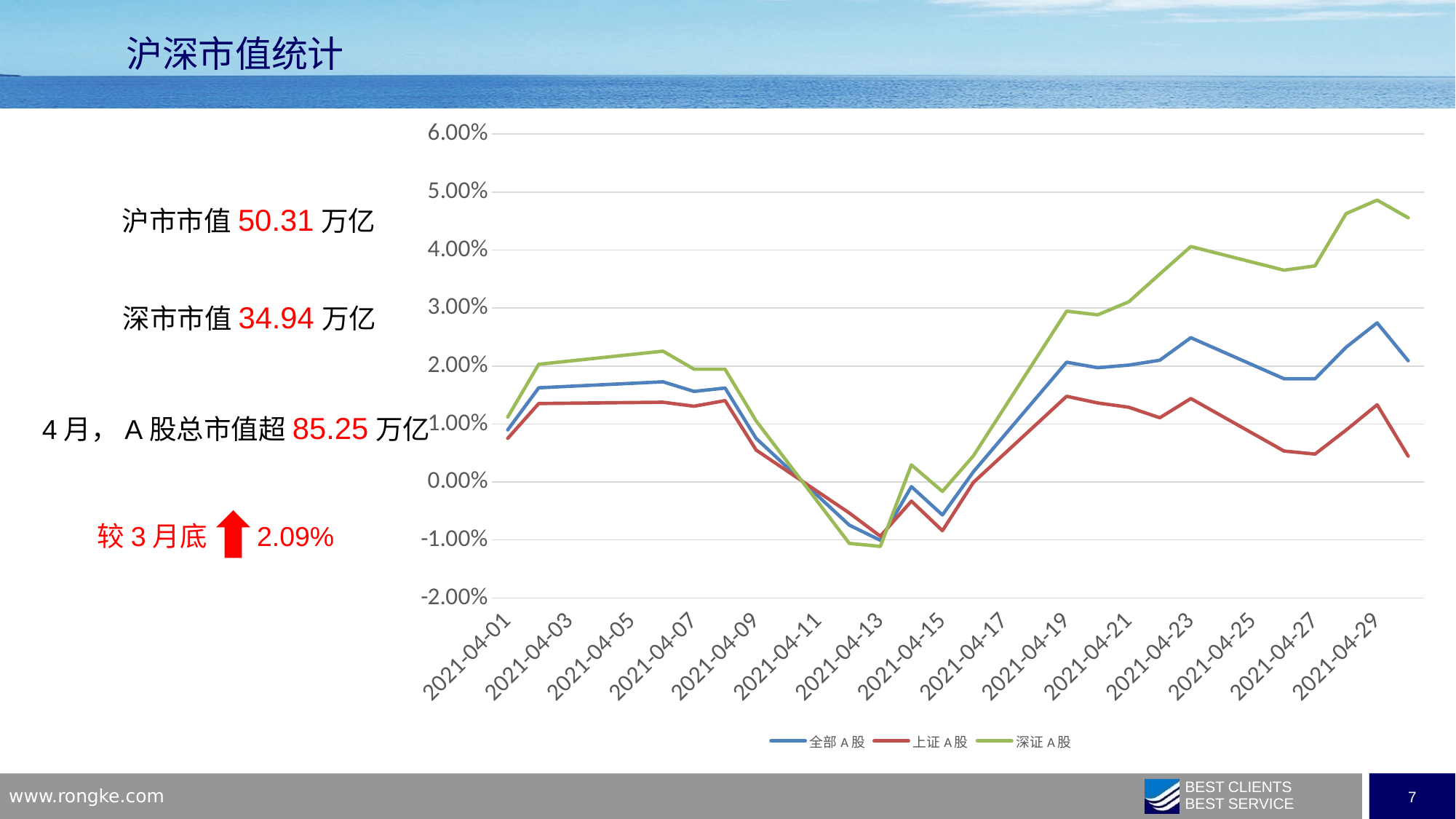

沪深市值统计

### Chart

| Category | 全部A股 | 上证A股 | 深证A股 |
|---|---|---|---|
| 44287 | 0.008990833923863795 | 0.0075198001796874525 | 0.01119540927785434 |
| 44288 | 0.016243421989017515 | 0.013534085422228115 | 0.020303788819101776 |
| 44292 | 0.01727930807322453 | 0.013754329856220604 | 0.02256204215822022 |
| 44293 | 0.01562401328051699 | 0.013068881301051993 | 0.019453280291152897 |
| 44294 | 0.016202656062938692 | 0.014036518874612769 | 0.019448953218003107 |
| 44295 | 0.007513726954260891 | 0.005500272238731396 | 0.010531205417819267 |
| 44298 | -0.007447213741986425 | -0.00534986336219212 | -0.010590423049233078 |
| 44299 | -0.010054949042363037 | -0.009354512416142047 | -0.011104663455305142 |
| 44300 | -0.0008013430070897831 | -0.0033010044472463473 | 0.0029447926788428447 |
| 44301 | -0.005691882970437656 | -0.008401442135137493 | -0.0016311825423857007 |
| 44302 | 0.0017683635270333564 | -6.775366293232388e-05 | 0.004520073826035809 |
| 44305 | 0.02065455586933629 | 0.01477698404116734 | 0.029463021375273346 |
| 44306 | 0.01970843402044009 | 0.013625373998596757 | 0.028824855893191392 |
| 44307 | 0.020161461352364185 | 0.012893424154692967 | 0.031053757835199258 |
| 44308 | 0.02099829880442594 | 0.011081069304695434 | 0.03586082648026512 |
| 44309 | 0.02488385667307802 | 0.014394089241008823 | 0.04060442245977103 |
| 44312 | 0.017812751512335856 | 0.00533079076634646 | 0.03651893220937885 |
| 44313 | 0.017795303175708543 | 0.004805968772689573 | 0.037261863071380796 |
| 44314 | 0.023232206838804004 | 0.008951591588812091 | 0.04628519646936602 |
| 44315 | 0.027439346723139968 | 0.013319557724100761 | 0.04860007057055715 |
| 44316 | 0.02090529212140768 | 0.004453358323315504 | 0.0455611016296813 |
沪市市值50.31万亿
深市市值34.94万亿
4月，A股总市值超85.25万亿

  较3月底       2.09%